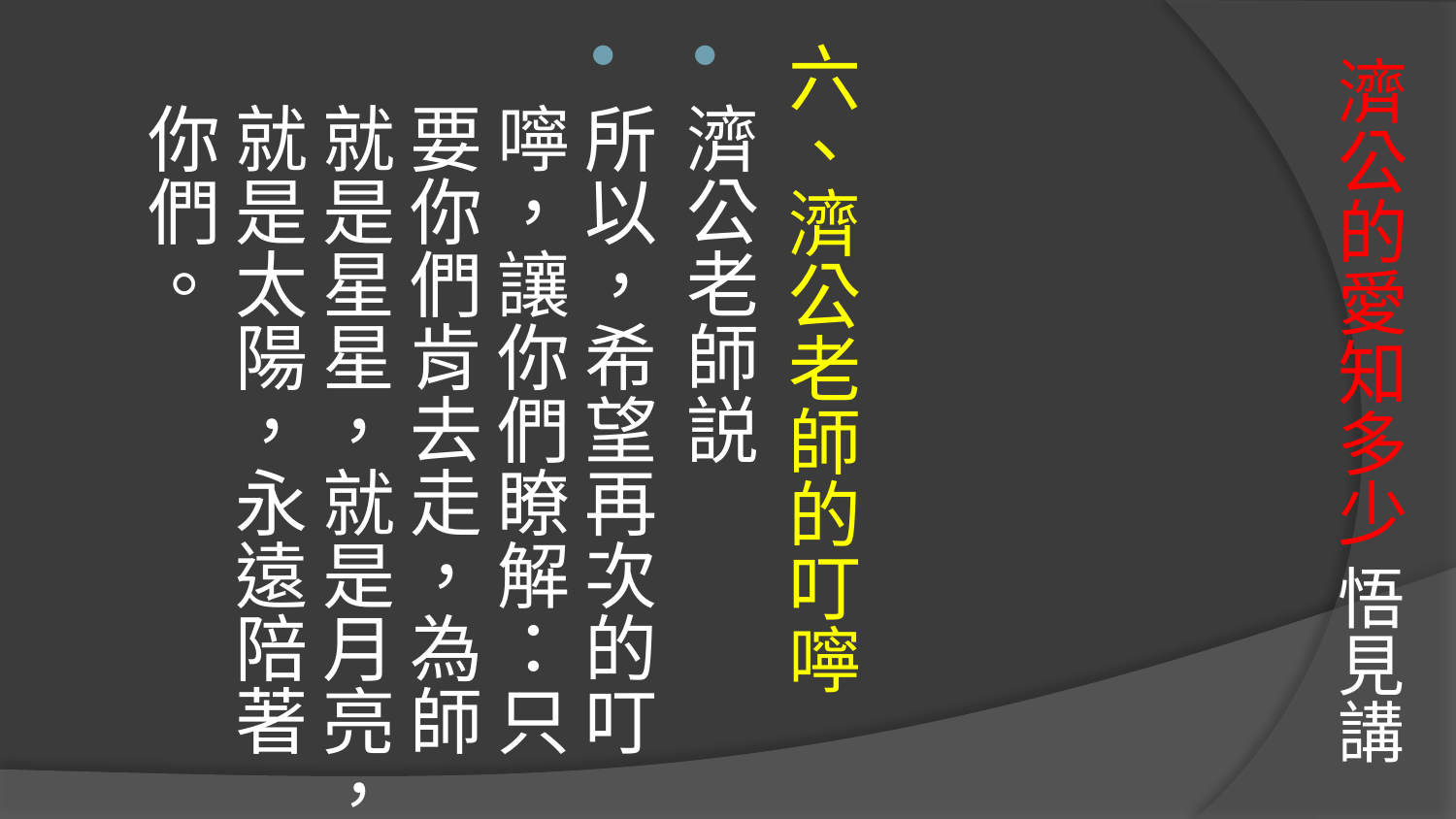

六、濟公老師的叮嚀
濟公老師説
所以，希望再次的叮嚀，讓你們瞭解：只要你們肯去走，為師就是星星，就是月亮，就是太陽，永遠陪著你們。

# 濟公的愛知多少 悟見講